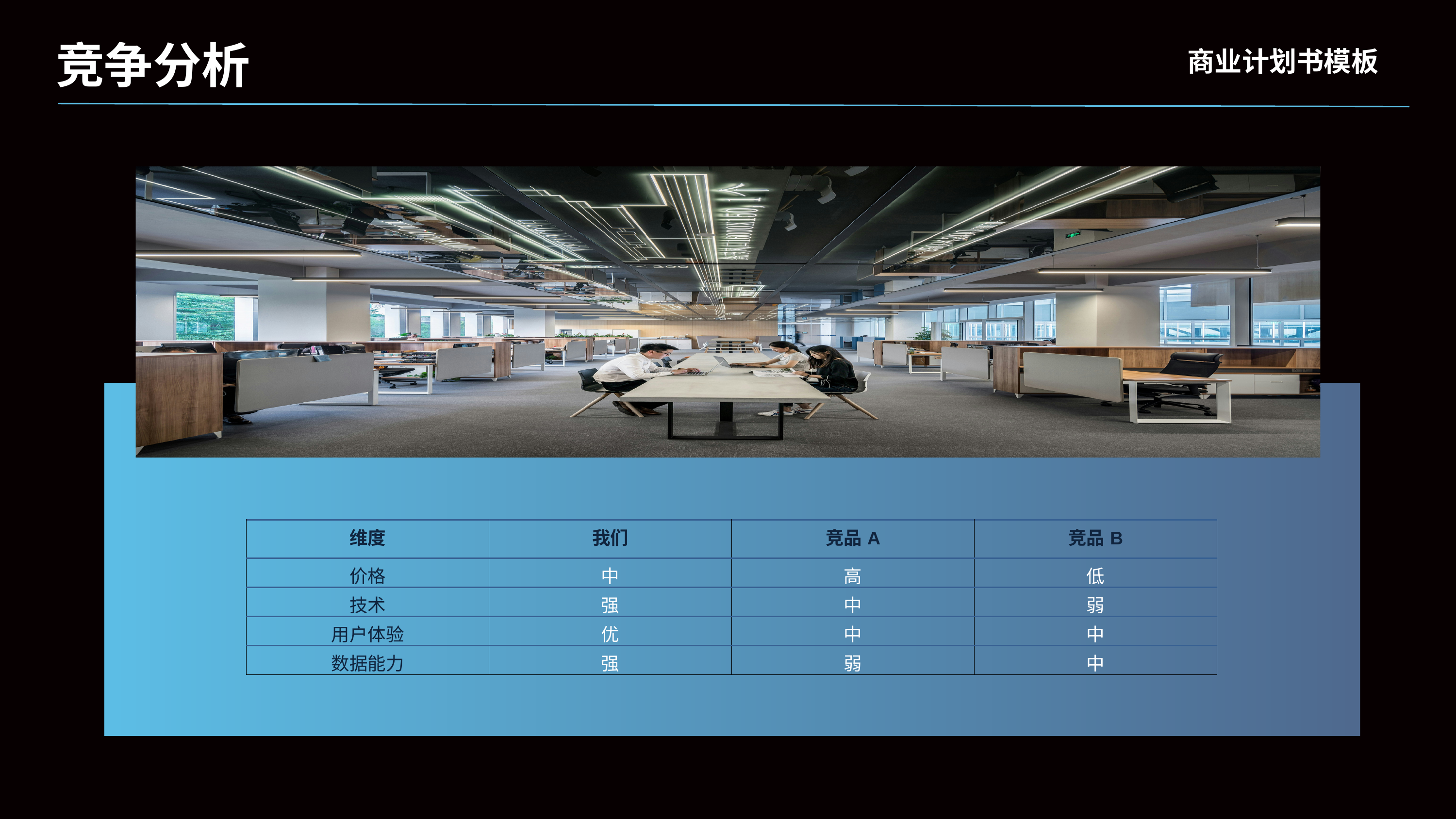

竞争分析
商业计划书模板

| 维度 | 我们 | 竞品A | 竞品B |
| --- | --- | --- | --- |
| 价格 | 中 | 高 | 低 |
| 技术 | 强 | 中 | 弱 |
| 用户体验 | 优 | 中 | 中 |
| 数据能力 | 强 | 弱 | 中 |